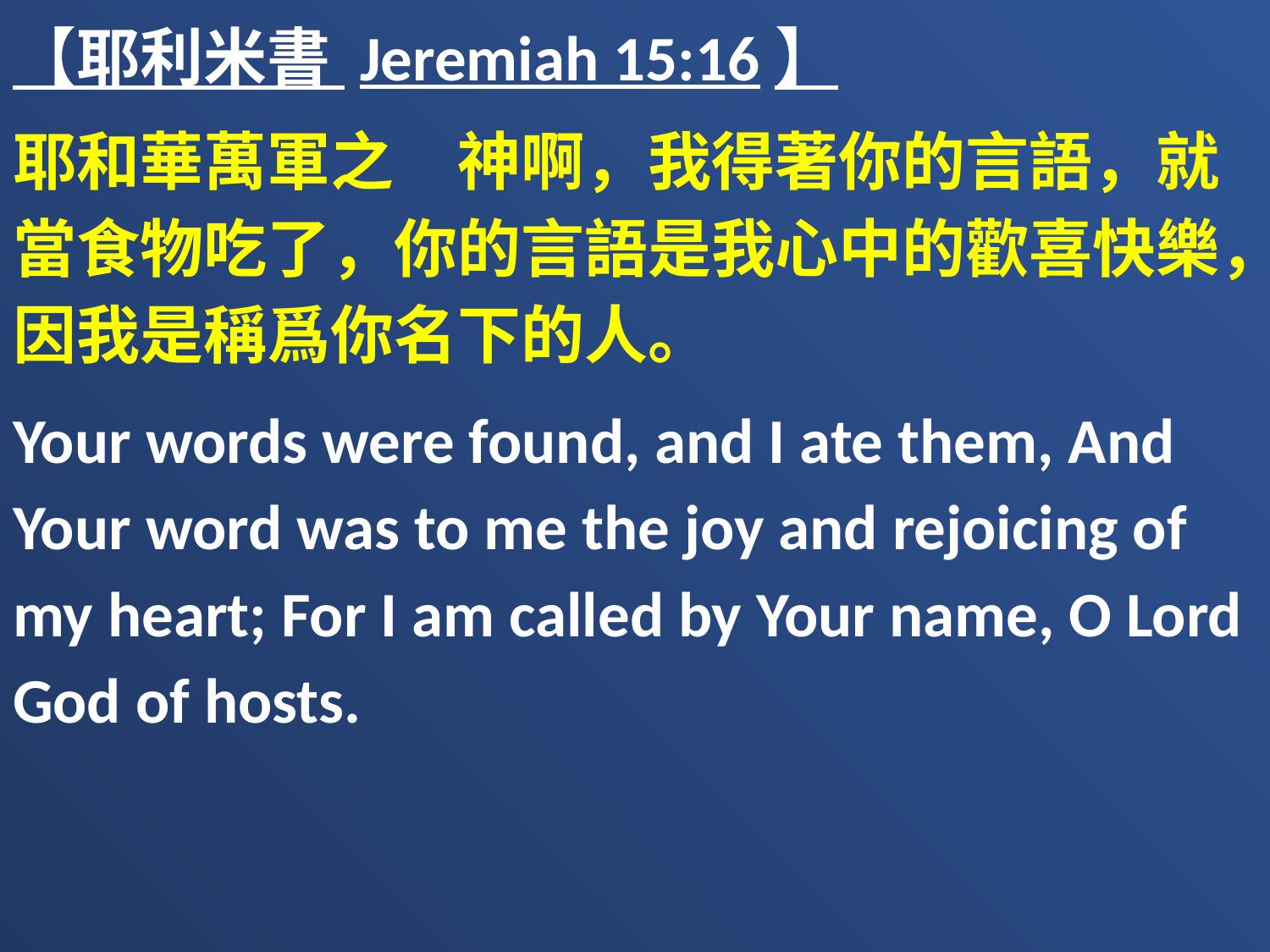

【耶利米書 Jeremiah 15:16】
耶和華萬軍之　神啊，我得著你的言語，就當食物吃了，你的言語是我心中的歡喜快樂，因我是稱爲你名下的人。
Your words were found, and I ate them, And Your word was to me the joy and rejoicing of my heart; For I am called by Your name, O Lord God of hosts.